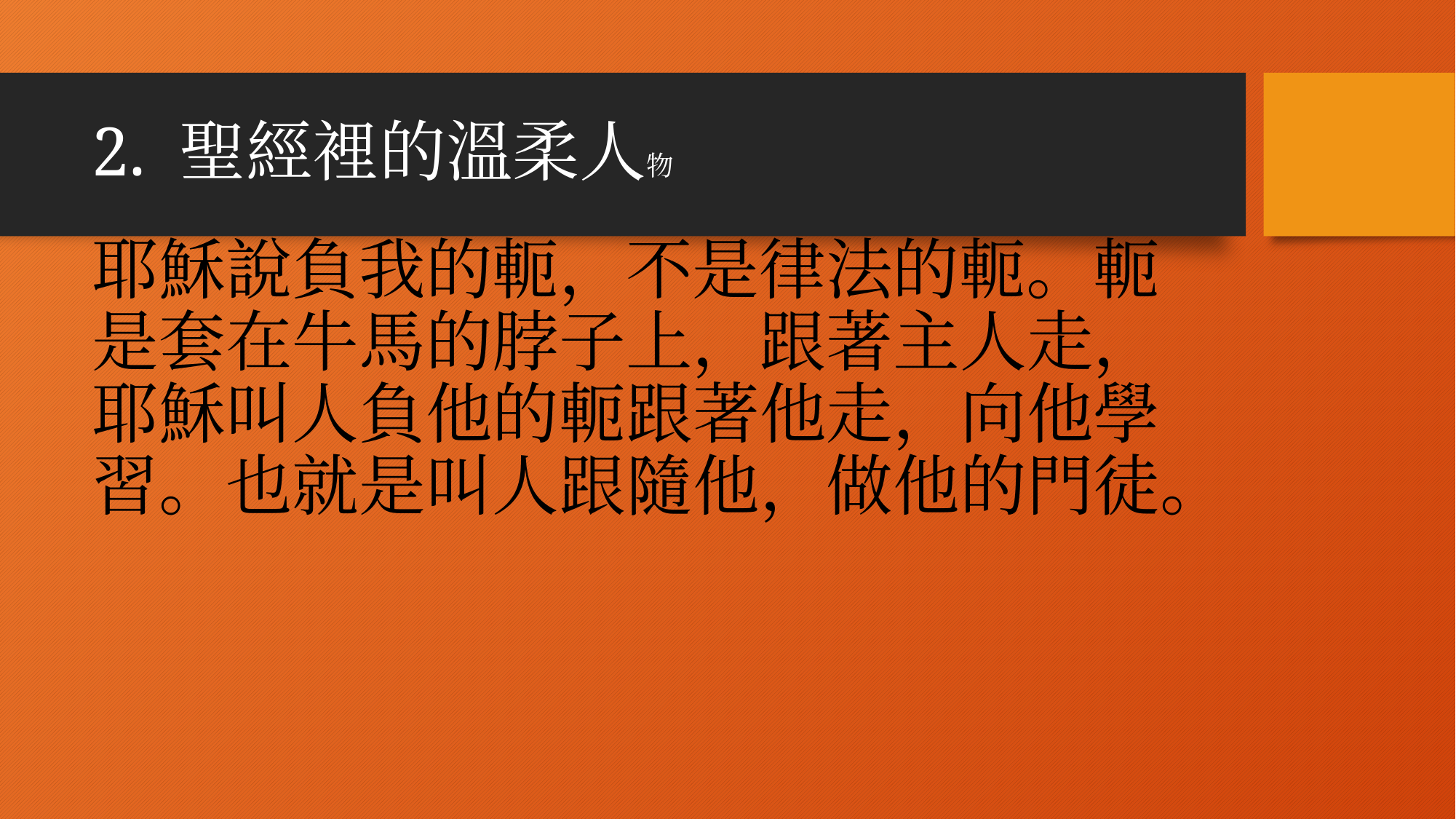

# 2. 聖經裡的溫柔人物
耶穌說負我的軛，不是律法的軛。軛是套在牛馬的脖子上，跟著主人走，耶穌叫人負他的軛跟著他走，向他學習。也就是叫人跟隨他，做他的門徒。